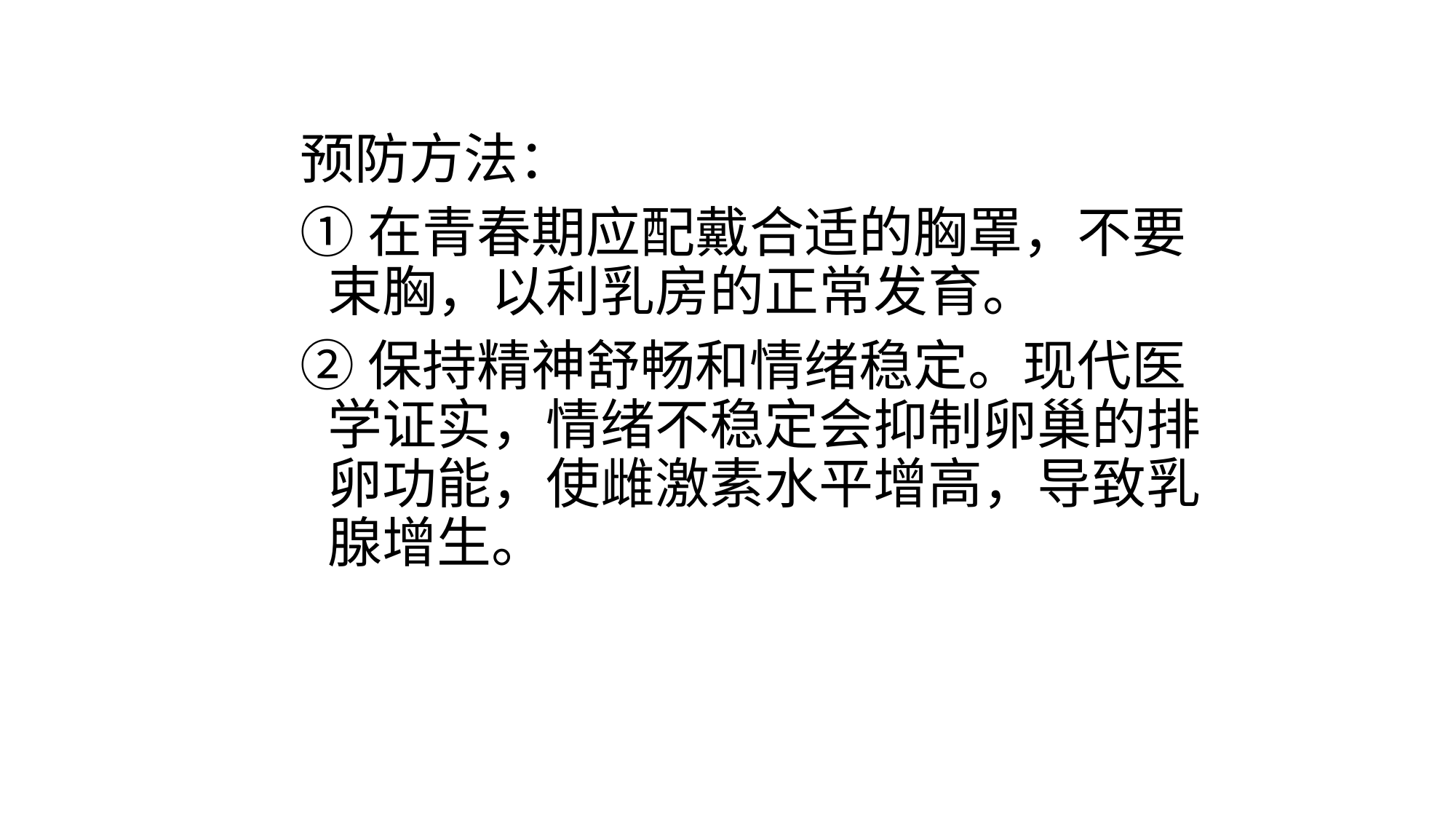

预防方法：
①在青春期应配戴合适的胸罩，不要束胸，以利乳房的正常发育。
②保持精神舒畅和情绪稳定。现代医学证实，情绪不稳定会抑制卵巢的排卵功能，使雌激素水平增高，导致乳腺增生。